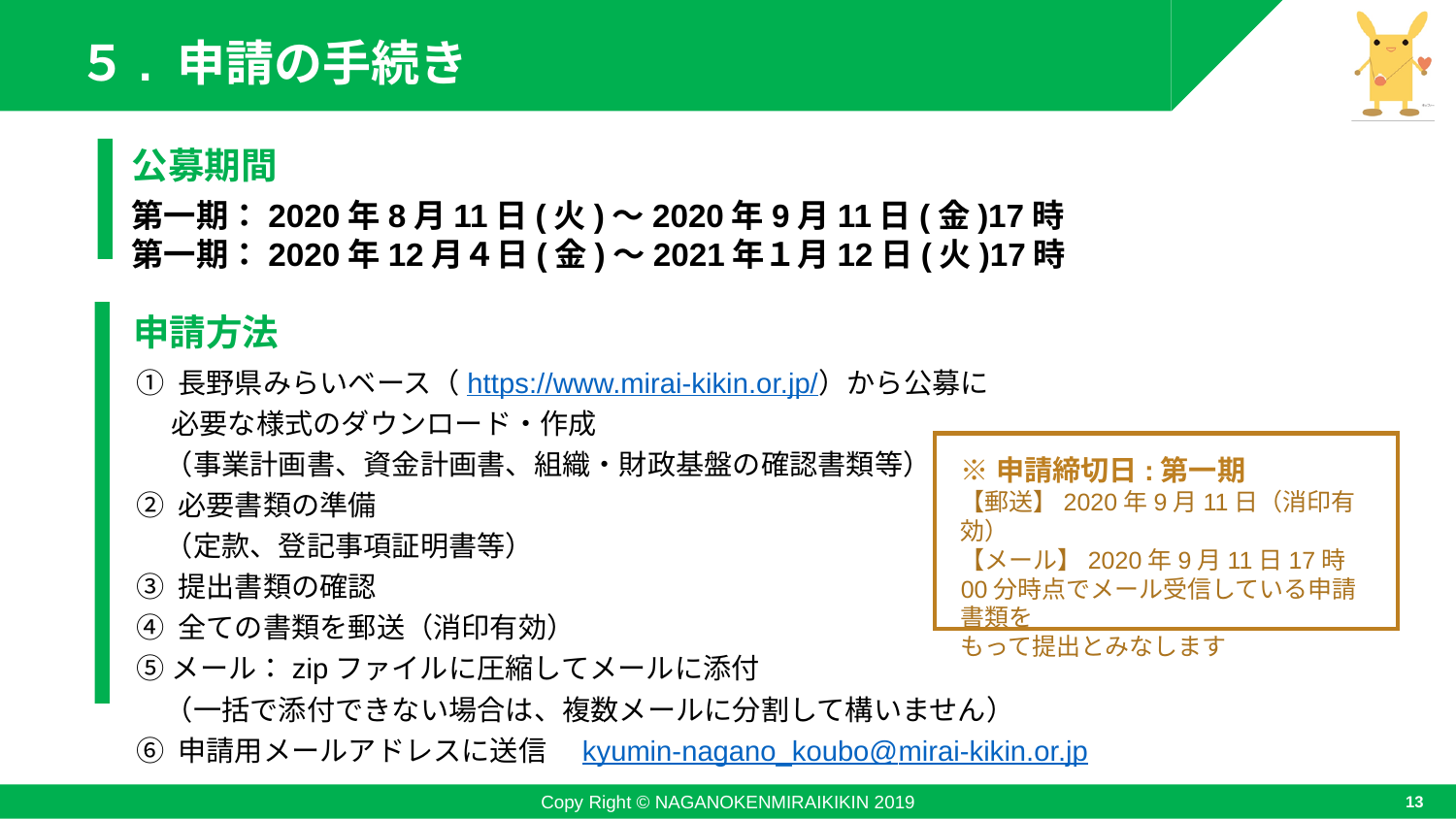

# ５. 申請の手続き
公募期間
第一期：2020年8月11日(火)～2020年9月11日(金)17時
第一期：2020年12月４日(金)～2021年１月12日(火)17時

申請方法
① 長野県みらいベース（https://www.mirai-kikin.or.jp/）から公募に
　 必要な様式のダウンロード・作成
　（事業計画書、資金計画書、組織・財政基盤の確認書類等）
② 必要書類の準備
　（定款、登記事項証明書等）
③ 提出書類の確認
④ 全ての書類を郵送（消印有効）
⑤メール：zipファイルに圧縮してメールに添付
　（一括で添付できない場合は、複数メールに分割して構いません）
⑥ 申請用メールアドレスに送信　kyumin-nagano_koubo@mirai-kikin.or.jp

※申請締切日:第一期
【郵送】2020年9月11日（消印有効）
【メール】2020年9月11日17時00分時点でメール受信している申請書類を
もって提出とみなします

Copy Right © NAGANOKENMIRAIKIKIN 2019
13